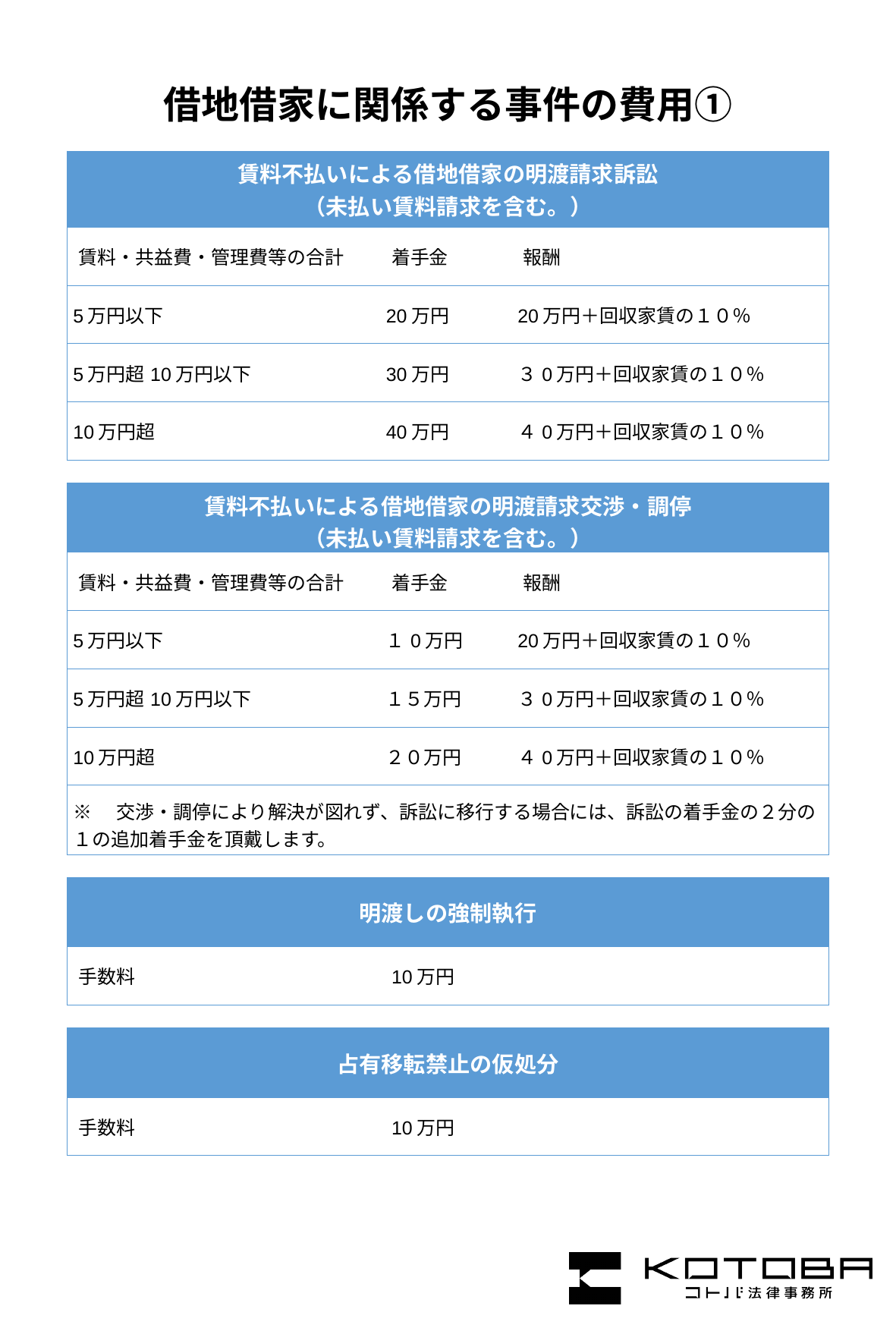

借地借家に関係する事件の費用①
| 賃料不払いによる借地借家の明渡請求訴訟 （未払い賃料請求を含む。） |  |  |
| --- | --- | --- |
| 賃料・共益費・管理費等の合計 | 着手金 | 報酬 |
| 5万円以下 | 20万円 | 20万円＋回収家賃の１０％ |
| 5万円超10万円以下 | 30万円 | ３0万円＋回収家賃の１０％ |
| 10万円超 | 40万円 | ４0万円＋回収家賃の１０％ |
| 賃料不払いによる借地借家の明渡請求交渉・調停 （未払い賃料請求を含む。） |  |  |
| --- | --- | --- |
| 賃料・共益費・管理費等の合計 | 着手金 | 報酬 |
| 5万円以下 | １0万円 | 20万円＋回収家賃の１０％ |
| 5万円超10万円以下 | １５万円 | ３0万円＋回収家賃の１０％ |
| 10万円超 | ２０万円 | ４0万円＋回収家賃の１０％ |
| ※　交渉・調停により解決が図れず、訴訟に移行する場合には、訴訟の着手金の２分の１の追加着手金を頂戴します。 |  |  |
| 明渡しの強制執行 |  |
| --- | --- |
| 手数料 | 10万円 |
| 占有移転禁止の仮処分 |  |
| --- | --- |
| 手数料 | 10万円 |